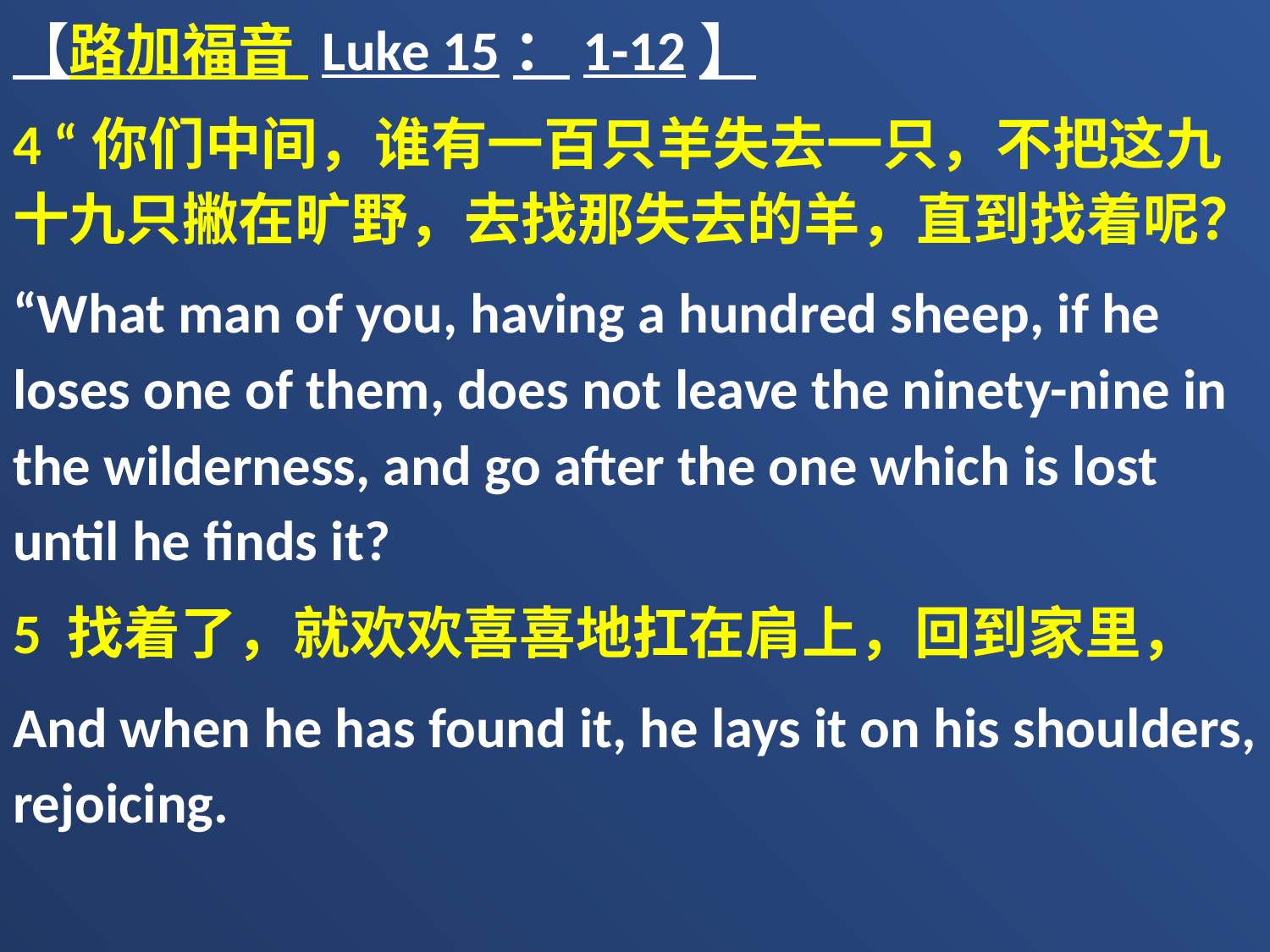

【路加福音 Luke 15：1-12】
4 “你们中间，谁有一百只羊失去一只，不把这九十九只撇在旷野，去找那失去的羊，直到找着呢？
“What man of you, having a hundred sheep, if he loses one of them, does not leave the ninety-nine in the wilderness, and go after the one which is lost until he finds it?
5 找着了，就欢欢喜喜地扛在肩上，回到家里，
And when he has found it, he lays it on his shoulders, rejoicing.